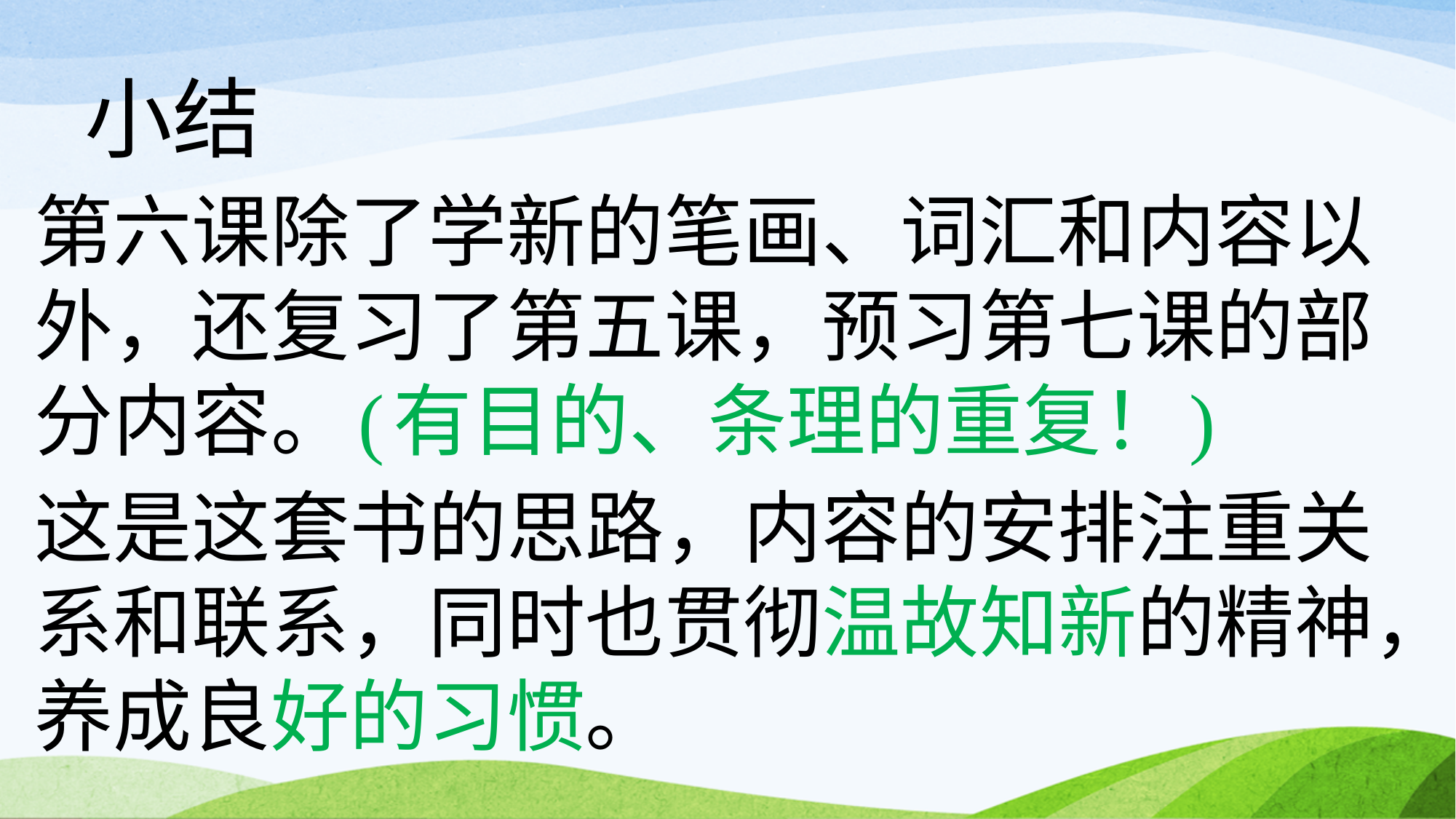

小结
第六课除了学新的笔画、词汇和内容以外，还复习了第五课，预习第七课的部分内容。(有目的、条理的重复！)
这是这套书的思路，内容的安排注重关系和联系，同时也贯彻温故知新的精神，养成良好的习惯。